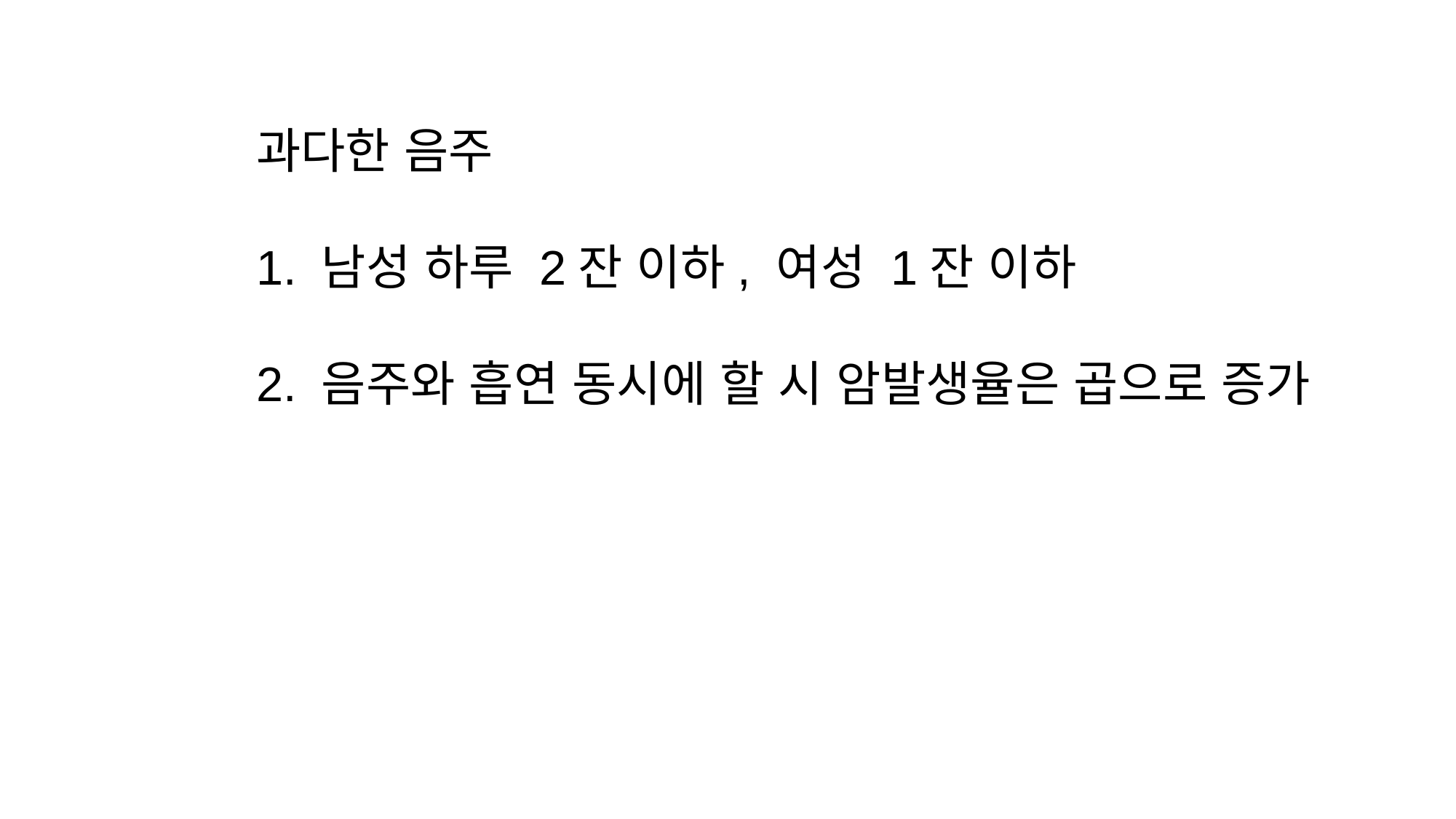

과다한 음주

1. 남성 하루 2잔 이하, 여성 1잔 이하

2. 음주와 흡연 동시에 할 시 암발생율은 곱으로 증가